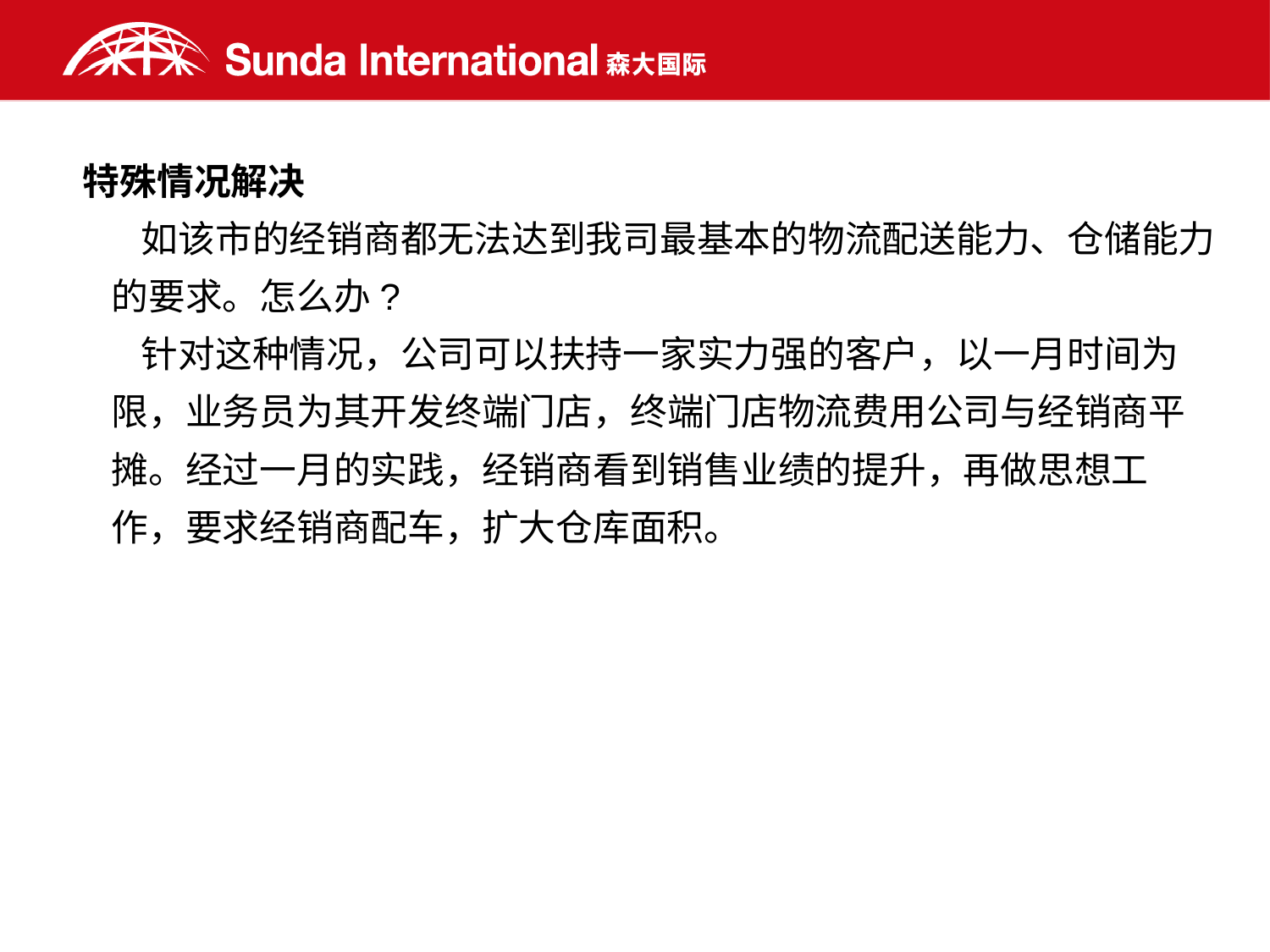

特殊情况解决
      如该市的经销商都无法达到我司最基本的物流配送能力、仓储能力的要求。怎么办?
      针对这种情况，公司可以扶持一家实力强的客户，以一月时间为限，业务员为其开发终端门店，终端门店物流费用公司与经销商平摊。经过一月的实践，经销商看到销售业绩的提升，再做思想工作，要求经销商配车，扩大仓库面积。